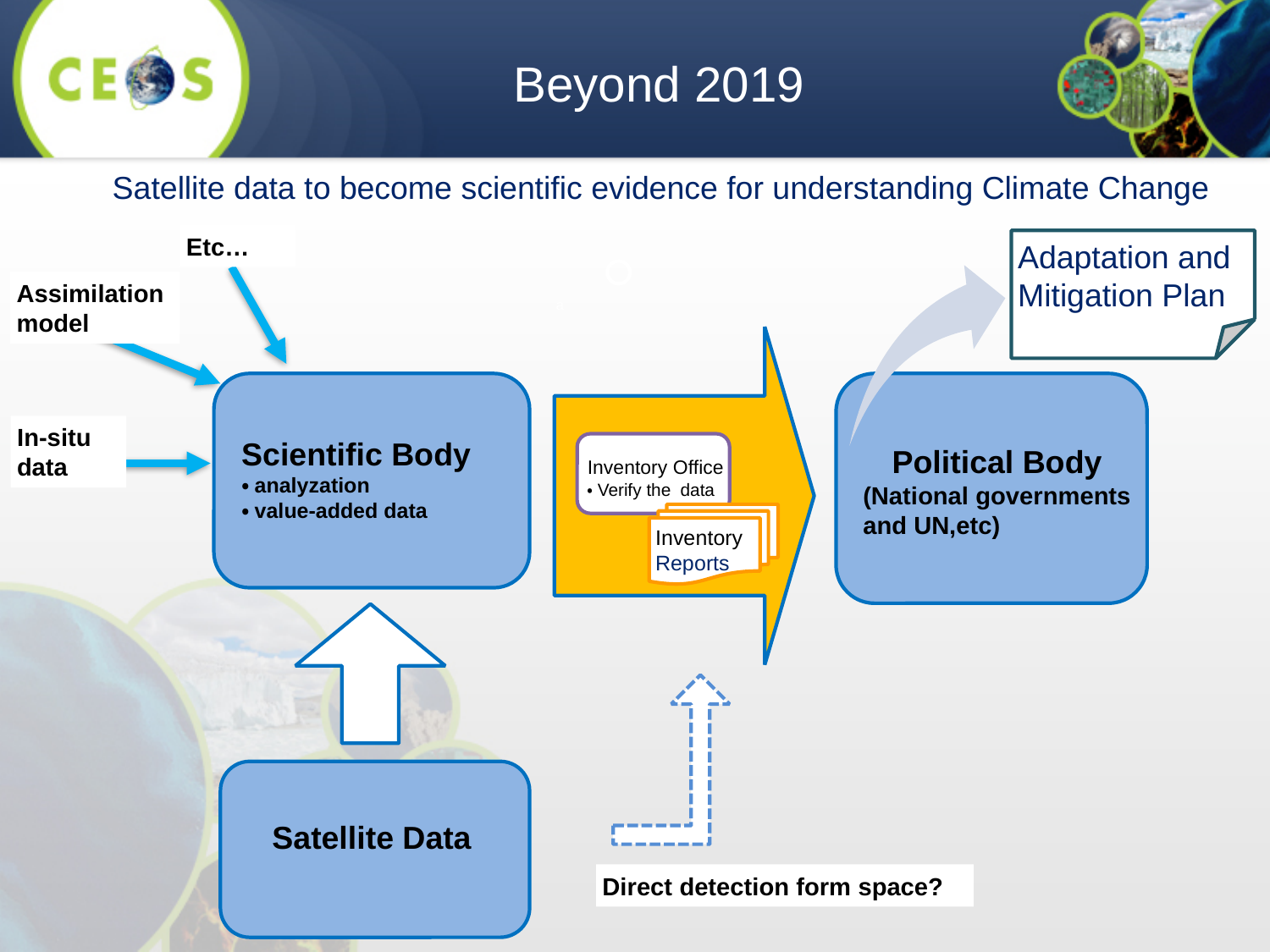

Beyond 2019

Satellite data to become scientific evidence for understanding Climate Change
Etc…
Adaptation and Mitigation Plan
a
Assimilation model

In-situ
data
Scientific Body
・analyzation
・value-added data

Political Body
(National governments and UN,etc)
Inventory Office
・Verify the  data
Inventory
Reports

Satellite Data
Direct detection form space?
10